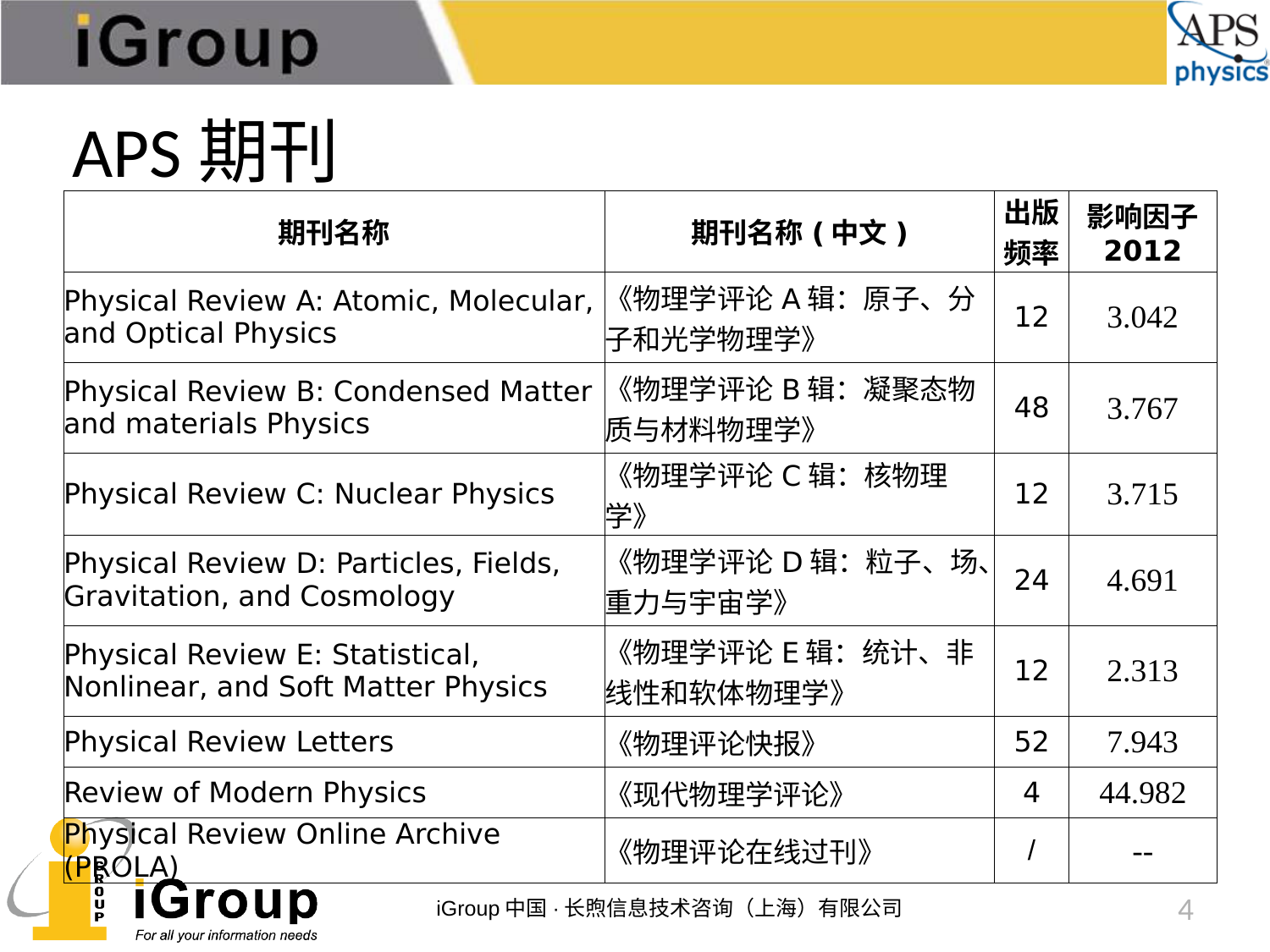

# APS期刊
| 期刊名称 | 期刊名称(中文) | 出版频率 | 影响因子 2012 |
| --- | --- | --- | --- |
| Physical Review A: Atomic, Molecular, and Optical Physics | 《物理学评论A辑：原子、分子和光学物理学》 | 12 | 3.042 |
| Physical Review B: Condensed Matter and materials Physics | 《物理学评论B辑：凝聚态物质与材料物理学》 | 48 | 3.767 |
| Physical Review C: Nuclear Physics | 《物理学评论C辑：核物理学》 | 12 | 3.715 |
| Physical Review D: Particles, Fields, Gravitation, and Cosmology | 《物理学评论D辑：粒子、场、重力与宇宙学》 | 24 | 4.691 |
| Physical Review E: Statistical, Nonlinear, and Soft Matter Physics | 《物理学评论E辑：统计、非线性和软体物理学》 | 12 | 2.313 |
| Physical Review Letters | 《物理评论快报》 | 52 | 7.943 |
| Review of Modern Physics | 《现代物理学评论》 | 4 | 44.982 |
| Physical Review Online Archive (PROLA) | 《物理评论在线过刊》 | / | -- |
iGroup中国·长煦信息技术咨询（上海）有限公司
4